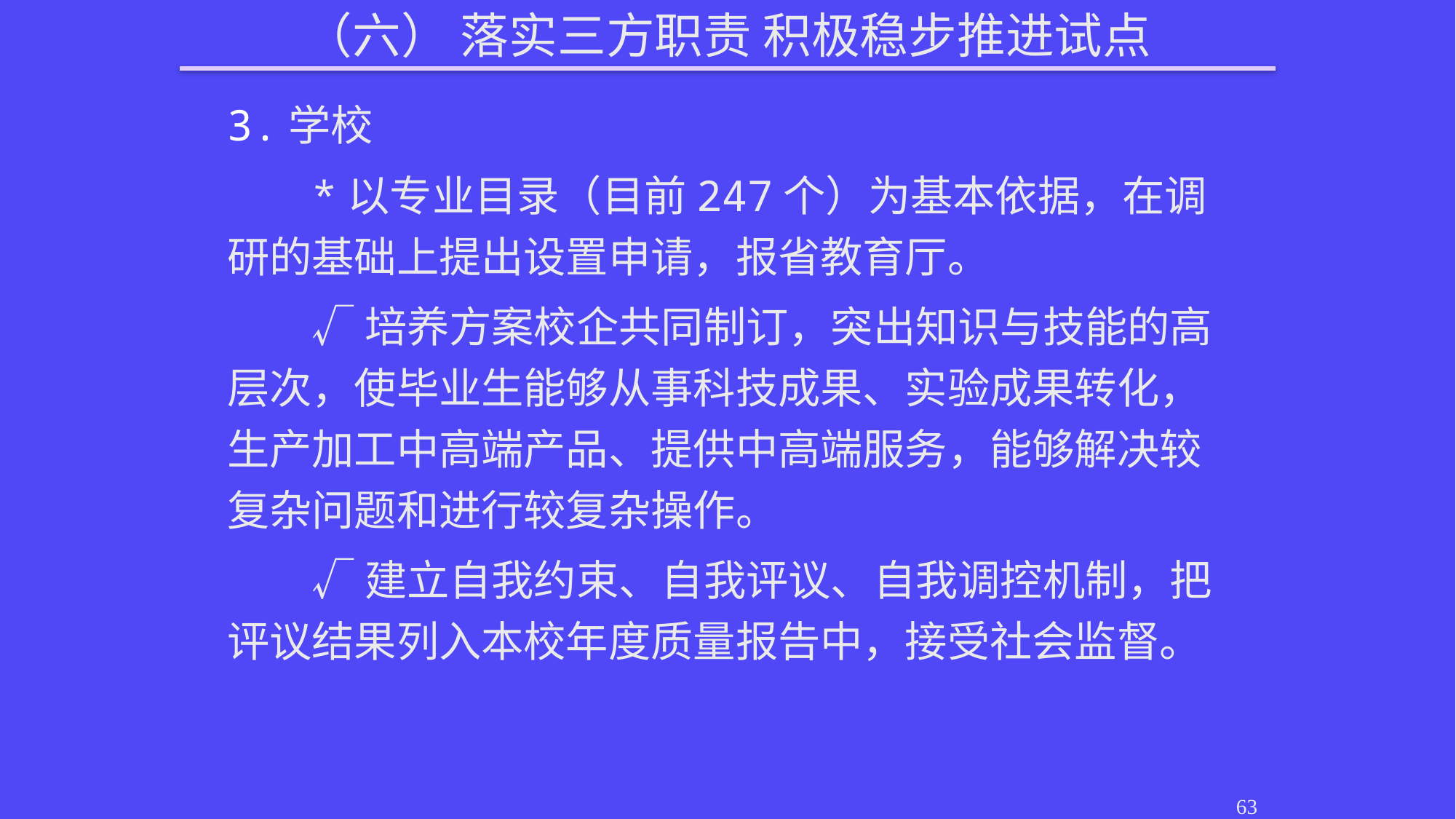

（六） 落实三方职责 积极稳步推进试点
3.学校
*以专业目录（目前247个）为基本依据，在调研的基础上提出设置申请，报省教育厅。
√培养方案校企共同制订，突出知识与技能的高层次，使毕业生能够从事科技成果、实验成果转化，生产加工中高端产品、提供中高端服务，能够解决较复杂问题和进行较复杂操作。
√建立自我约束、自我评议、自我调控机制，把评议结果列入本校年度质量报告中，接受社会监督。

63